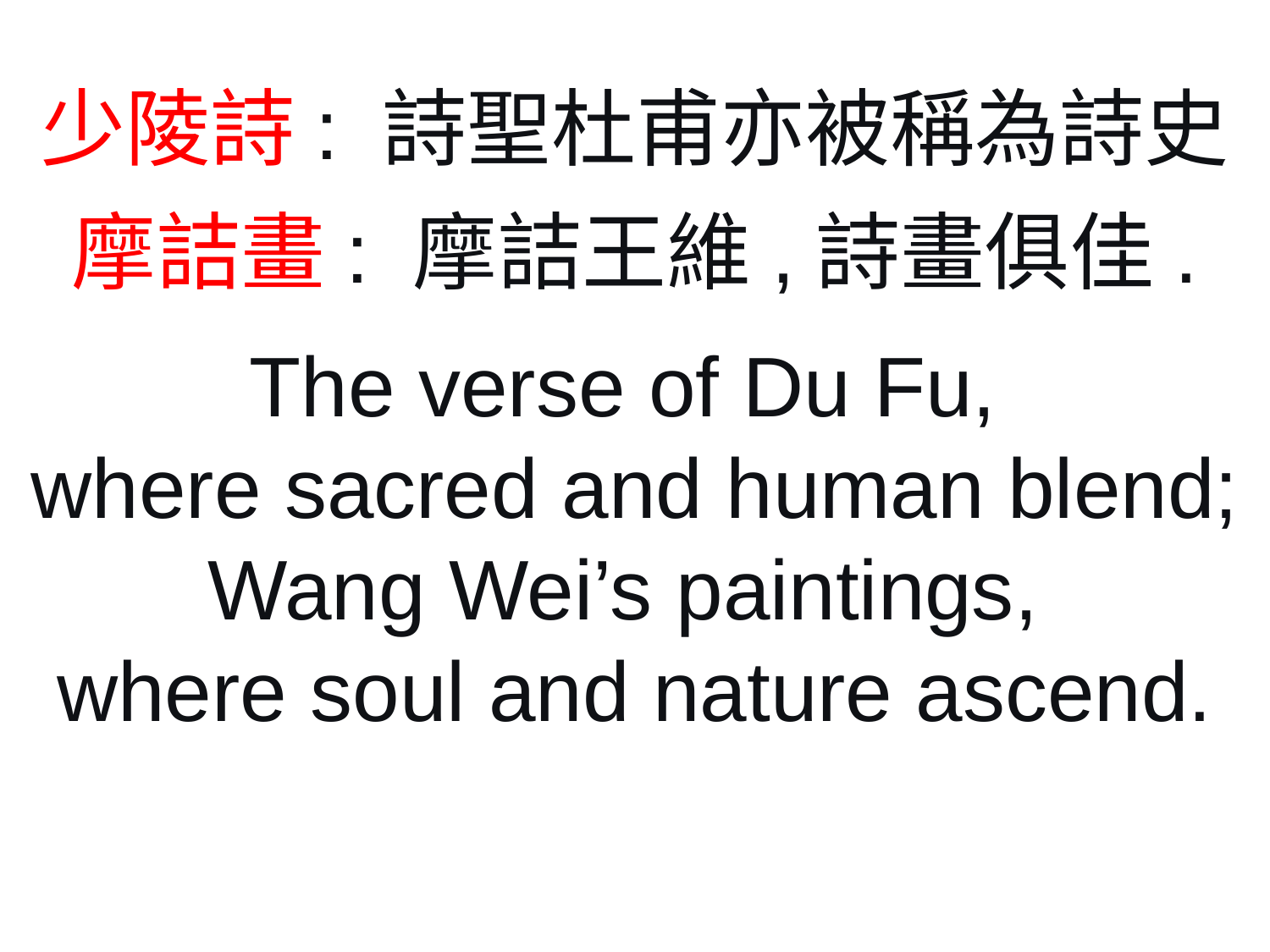

少陵詩: 詩聖杜甫亦被稱為詩史
摩詰畫: 摩詰王維,詩畫俱佳.
The verse of Du Fu,
where sacred and human blend;
Wang Wei’s paintings,
where soul and nature ascend.